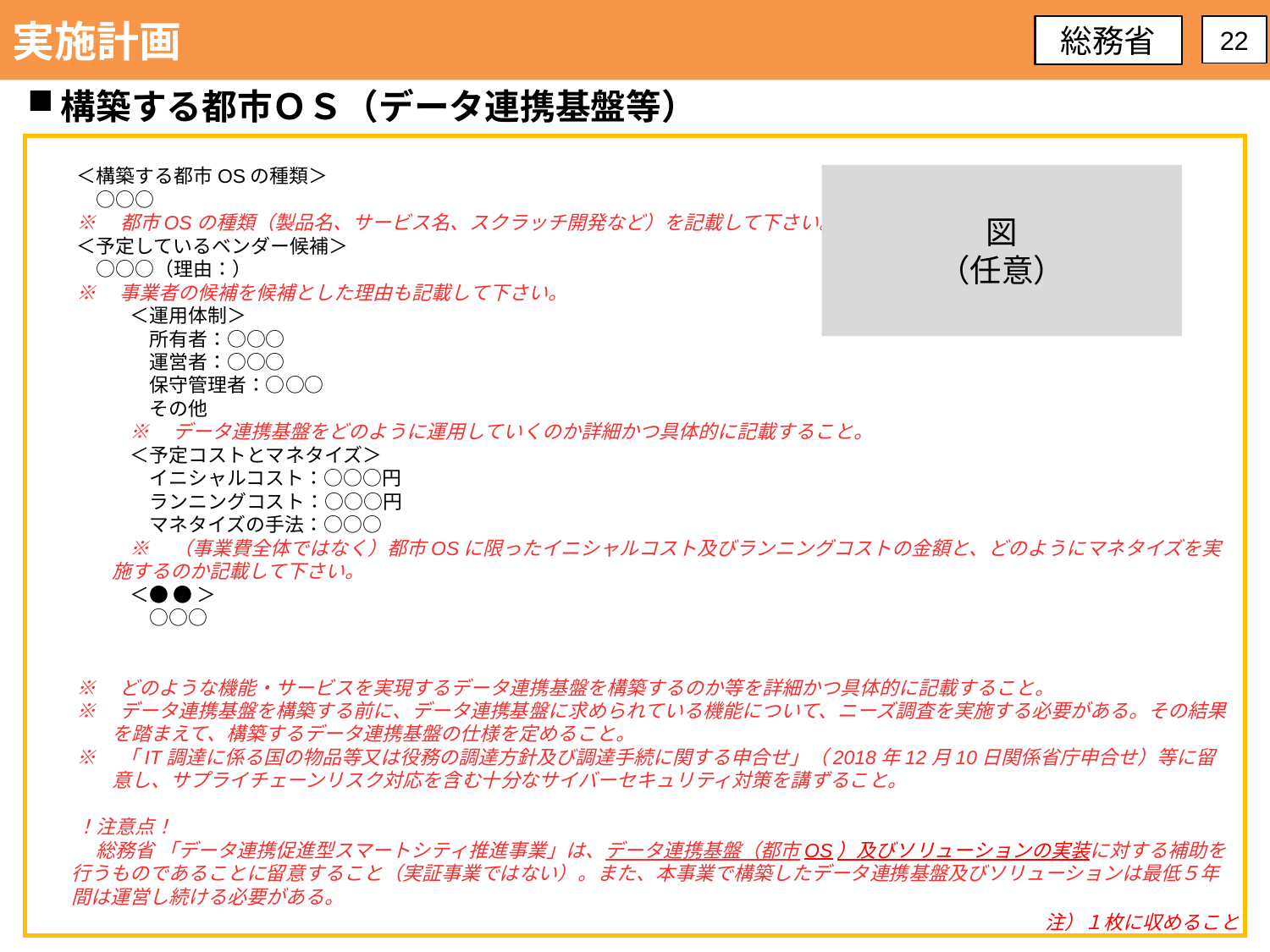

実施計画
総務省
22
構築する都市ＯＳ（データ連携基盤等）

＜構築する都市OSの種類＞
　○○○
※　都市OSの種類（製品名、サービス名、スクラッチ開発など）を記載して下さい。
＜予定しているベンダー候補＞
　○○○（理由：）
※　事業者の候補を候補とした理由も記載して下さい。
＜運用体制＞
　所有者：○○○
　運営者：○○○
　保守管理者：○○○
　その他
※　データ連携基盤をどのように運用していくのか詳細かつ具体的に記載すること。
＜予定コストとマネタイズ＞
　イニシャルコスト：○○○円
　ランニングコスト：○○○円
　マネタイズの手法：○○○
※　（事業費全体ではなく）都市OSに限ったイニシャルコスト及びランニングコストの金額と、どのようにマネタイズを実施するのか記載して下さい。
＜● ● ＞
　○○○

※　どのような機能・サービスを実現するデータ連携基盤を構築するのか等を詳細かつ具体的に記載すること。
※　データ連携基盤を構築する前に、データ連携基盤に求められている機能について、ニーズ調査を実施する必要がある。その結果を踏まえて、構築するデータ連携基盤の仕様を定めること。
※　「IT調達に係る国の物品等又は役務の調達方針及び調達手続に関する申合せ」（2018年12月10日関係省庁申合せ）等に留意し、サプライチェーンリスク対応を含む十分なサイバーセキュリティ対策を講ずること。

！注意点！
　総務省 「データ連携促進型スマートシティ推進事業」は、データ連携基盤（都市OS）及びソリューションの実装に対する補助を行うものであることに留意すること（実証事業ではない）。また、本事業で構築したデータ連携基盤及びソリューションは最低５年間は運営し続ける必要がある。

図
（任意）
注）１枚に収めること